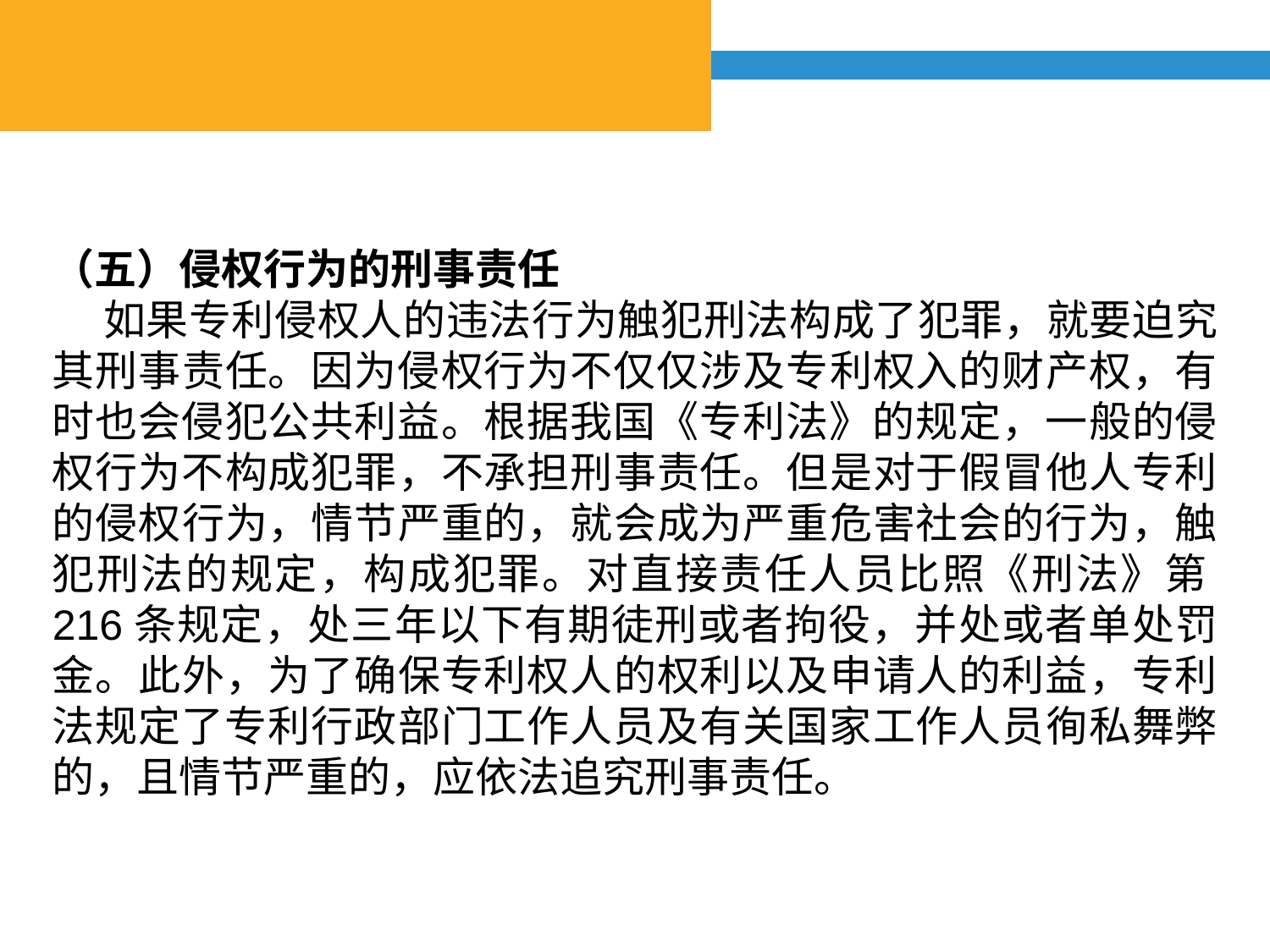

（五）侵权行为的刑事责任
    如果专利侵权人的违法行为触犯刑法构成了犯罪，就要迫究其刑事责任。因为侵权行为不仅仅涉及专利权入的财产权，有时也会侵犯公共利益。根据我国《专利法》的规定，一般的侵权行为不构成犯罪，不承担刑事责任。但是对于假冒他人专利的侵权行为，情节严重的，就会成为严重危害社会的行为，触犯刑法的规定，构成犯罪。对直接责任人员比照《刑法》第216条规定，处三年以下有期徒刑或者拘役，并处或者单处罚金。此外，为了确保专利权人的权利以及申请人的利益，专利法规定了专利行政部门工作人员及有关国家工作人员徇私舞弊的，且情节严重的，应依法追究刑事责任。